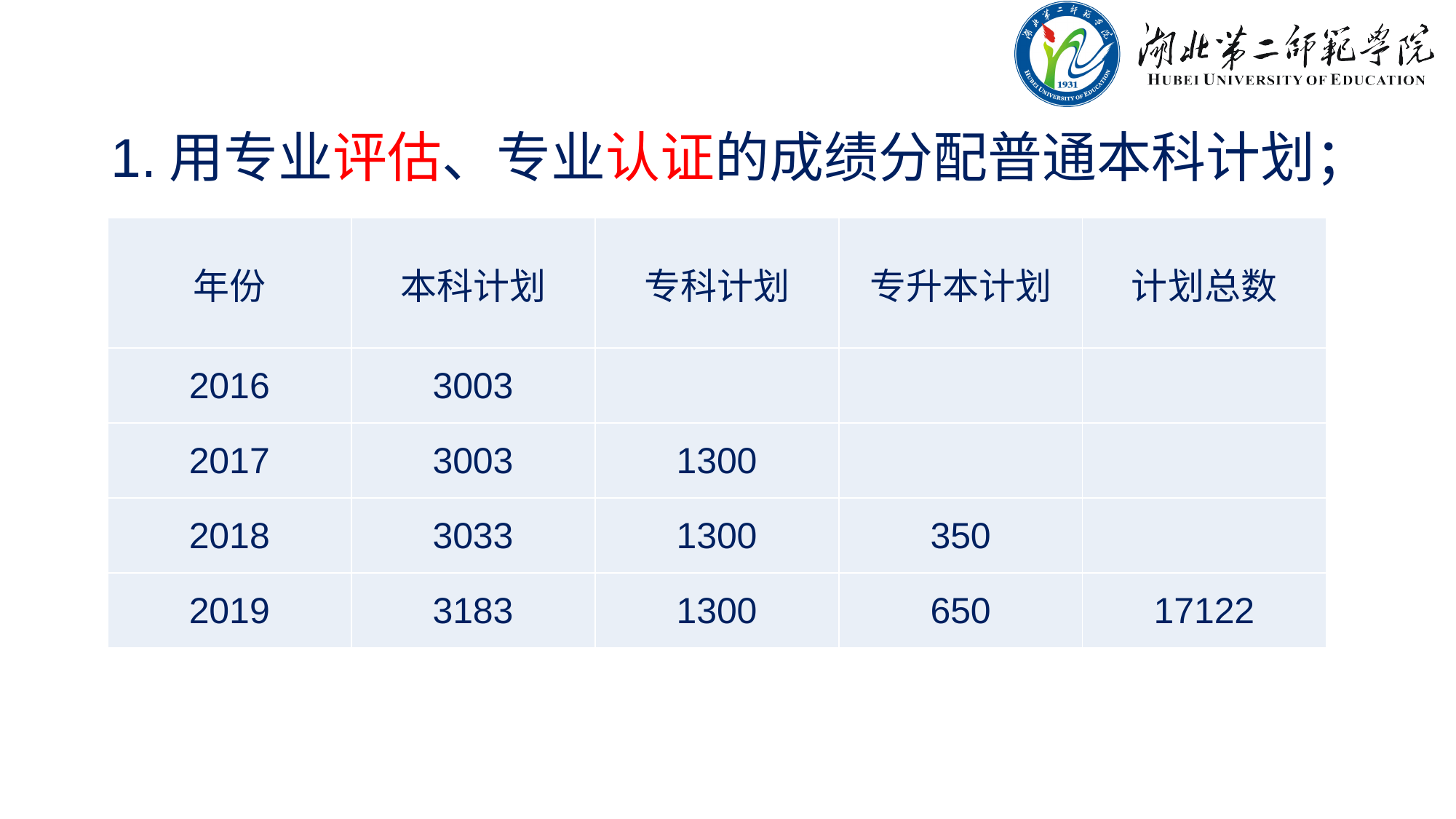

# 1.用专业评估、专业认证的成绩分配普通本科计划；

| 年份 | 本科计划 | 专科计划 | 专升本计划 | 计划总数 |
| --- | --- | --- | --- | --- |
| 2016 | 3003 |  |  |  |
| 2017 | 3003 | 1300 |  |  |
| 2018 | 3033 | 1300 | 350 |  |
| 2019 | 3183 | 1300 | 650 | 17122 |